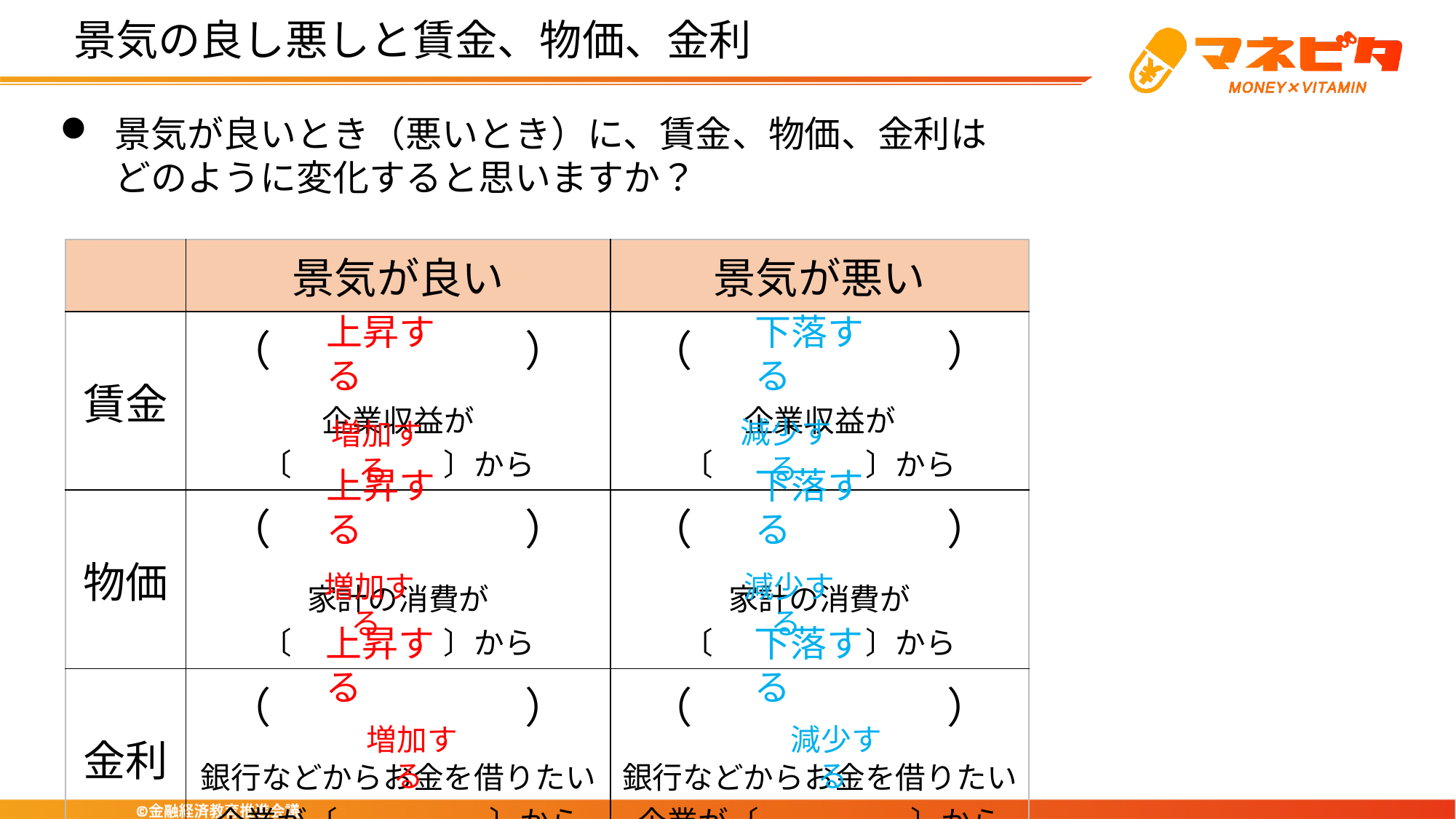

景気の良し悪しと賃金、物価、金利
景気が良いとき（悪いとき）に、賃金、物価、金利はどのように変化すると思いますか？
|  | 景気が良い | 景気が悪い |
| --- | --- | --- |
| 賃金 | （　　　　　　） 企業収益が 〔　　　　　〕から | （　　　　　　） 企業収益が 〔　　　　　〕から |
| 物価 | （　　　　　　） 家計の消費が 〔　　　　　〕から | （　　　　　　） 家計の消費が 〔　　　　　〕から |
| 金利 | （　　　　　　） 銀行などからお金を借りたい 企業が〔　　　　　〕から | （　　　　　　） 銀行などからお金を借りたい 企業が〔　　　　　〕から |
上昇する
下落する
減少する
増加する
上昇する
下落する
増加する
減少する
上昇する
下落する
増加する
減少する